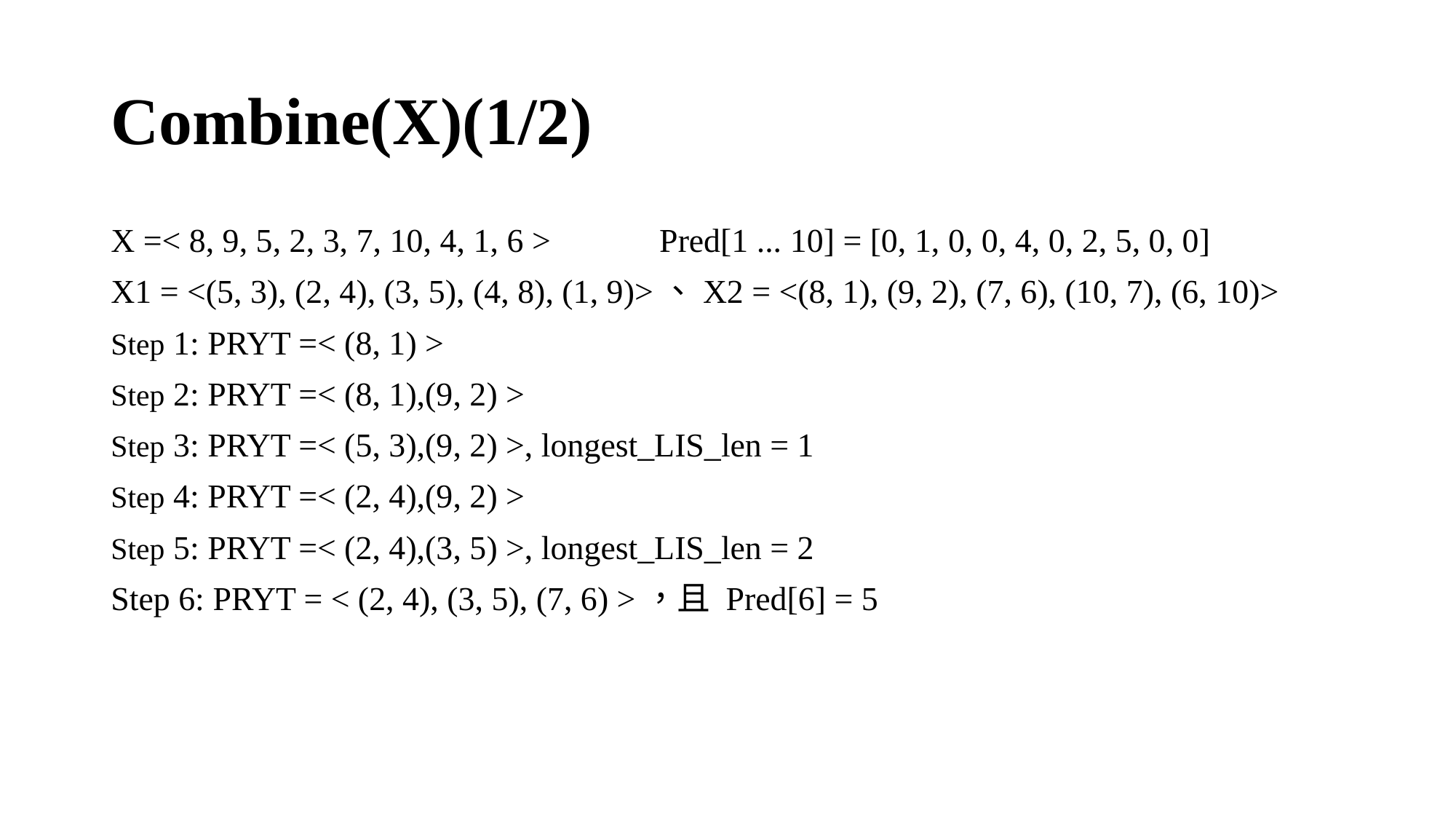

# Combine(X)(1/2)
X =< 8, 9, 5, 2, 3, 7, 10, 4, 1, 6 >             Pred[1 ... 10] = [0, 1, 0, 0, 4, 0, 2, 5, 0, 0]
X1 = <(5, 3), (2, 4), (3, 5), (4, 8), (1, 9)>、X2 = <(8, 1), (9, 2), (7, 6), (10, 7), (6, 10)>
Step 1: PRYT =< (8, 1) >
Step 2: PRYT =< (8, 1),(9, 2) >
Step 3: PRYT =< (5, 3),(9, 2) >, longest_LIS_len = 1
Step 4: PRYT =< (2, 4),(9, 2) >
Step 5: PRYT =< (2, 4),(3, 5) >, longest_LIS_len = 2
Step 6: PRYT = < (2, 4), (3, 5), (7, 6) >，且 Pred[6] = 5